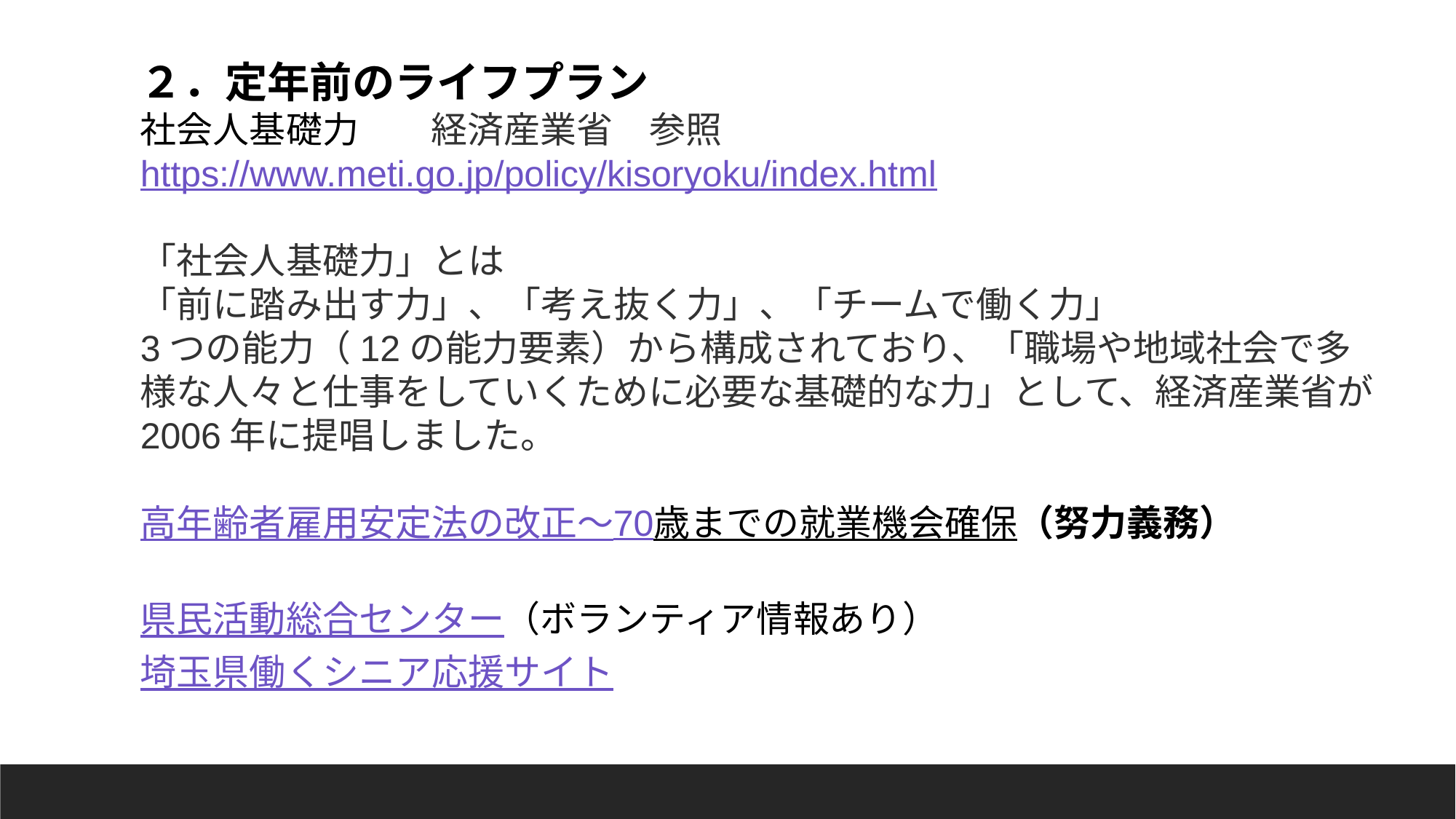

２．定年前のライフプラン
社会人基礎力　　経済産業省　参照
https://www.meti.go.jp/policy/kisoryoku/index.html

「社会人基礎力」とは
「前に踏み出す力」、「考え抜く力」、「チームで働く力」
3つの能力（12の能力要素）から構成されており、「職場や地域社会で多様な人々と仕事をしていくために必要な基礎的な力」として、経済産業省が2006年に提唱しました。

高年齢者雇用安定法の改正～70歳までの就業機会確保（努力義務）

県民活動総合センター（ボランティア情報あり）
埼玉県働くシニア応援サイト